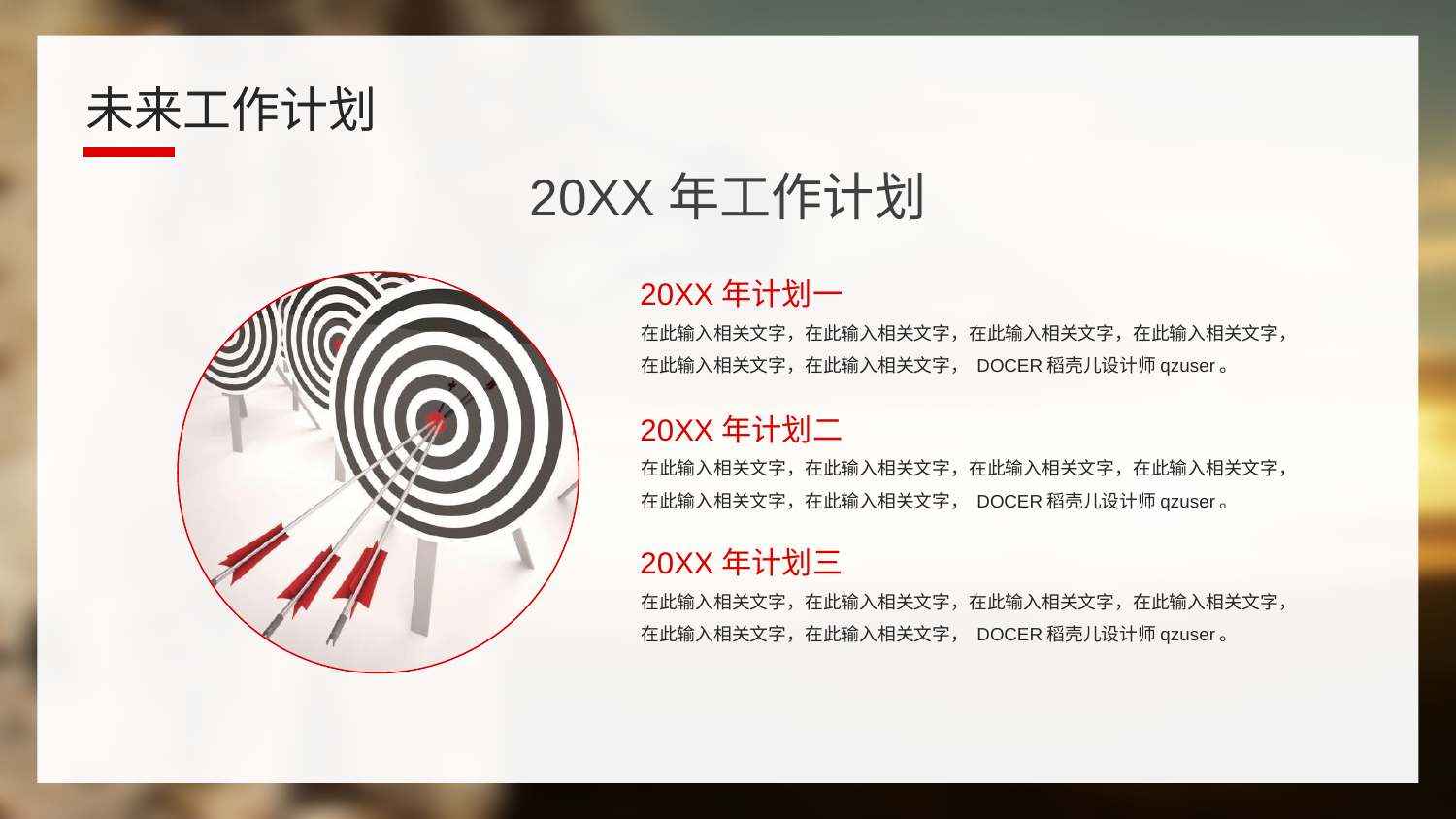

未来工作计划
20XX年工作计划
20XX年计划一

在此输入相关文字，在此输入相关文字，在此输入相关文字，在此输入相关文字，在此输入相关文字，在此输入相关文字， DOCER稻壳儿设计师qzuser。
20XX年计划二
在此输入相关文字，在此输入相关文字，在此输入相关文字，在此输入相关文字，在此输入相关文字，在此输入相关文字， DOCER稻壳儿设计师qzuser。
20XX年计划三
在此输入相关文字，在此输入相关文字，在此输入相关文字，在此输入相关文字，在此输入相关文字，在此输入相关文字， DOCER稻壳儿设计师qzuser。